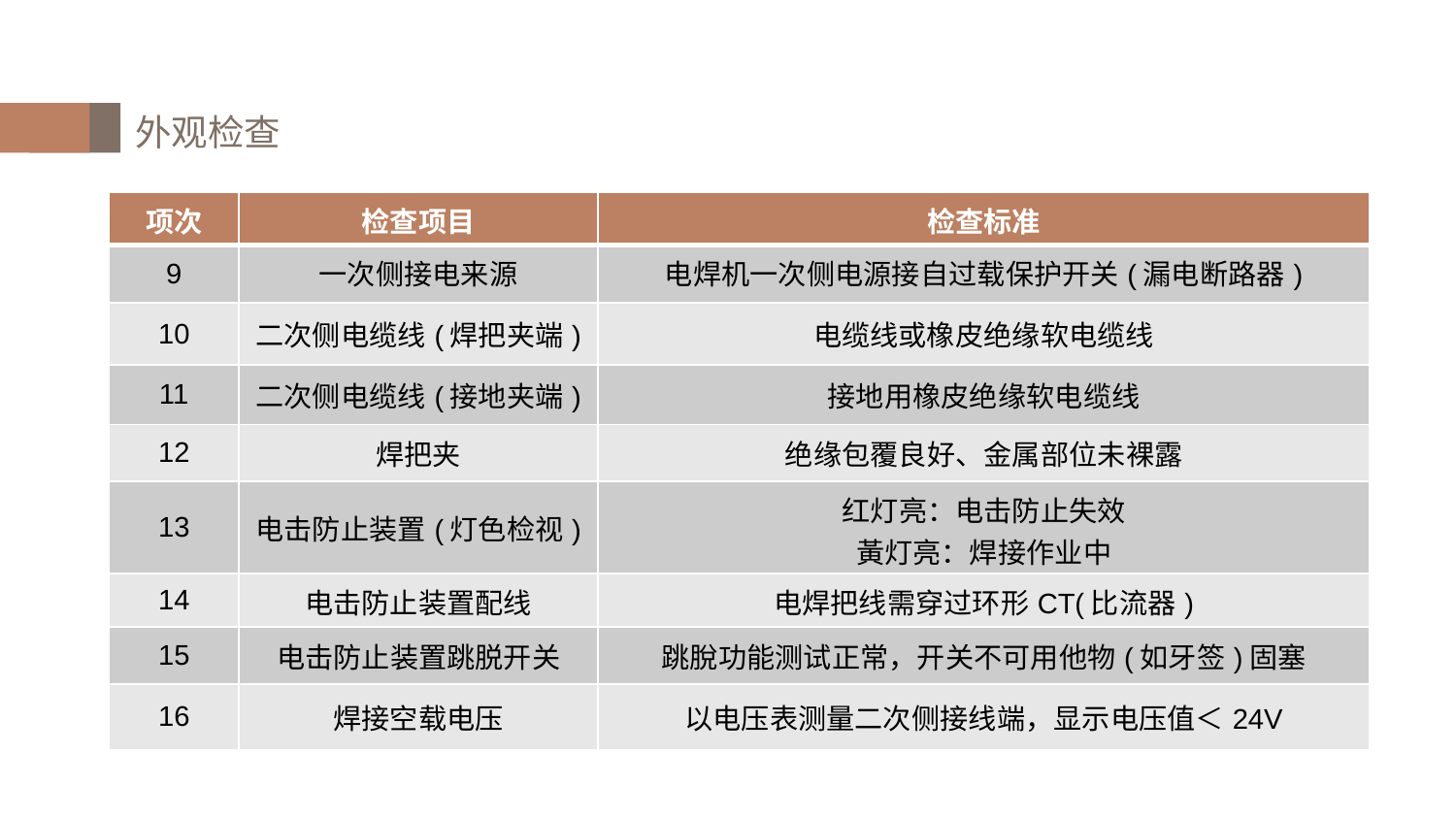

二、了解电焊机

外观检查
| 项次 | 检查项目 | 检查标准 |
| --- | --- | --- |
| 9 | 一次侧接电来源 | 电焊机一次侧电源接自过载保护开关(漏电断路器) |
| 10 | 二次侧电缆线(焊把夹端) | 电缆线或橡皮绝缘软电缆线 |
| 11 | 二次侧电缆线(接地夹端) | 接地用橡皮绝缘软电缆线 |
| 12 | 焊把夹 | 绝缘包覆良好、金属部位未裸露 |
| 13 | 电击防止装置(灯色检视) | 红灯亮：电击防止失效 黃灯亮：焊接作业中 |
| 14 | 电击防止装置配线 | 电焊把线需穿过环形CT(比流器) |
| 15 | 电击防止装置跳脱开关 | 跳脫功能测试正常，开关不可用他物(如牙签)固塞 |
| 16 | 焊接空载电压 | 以电压表测量二次侧接线端，显示电压值＜24V |